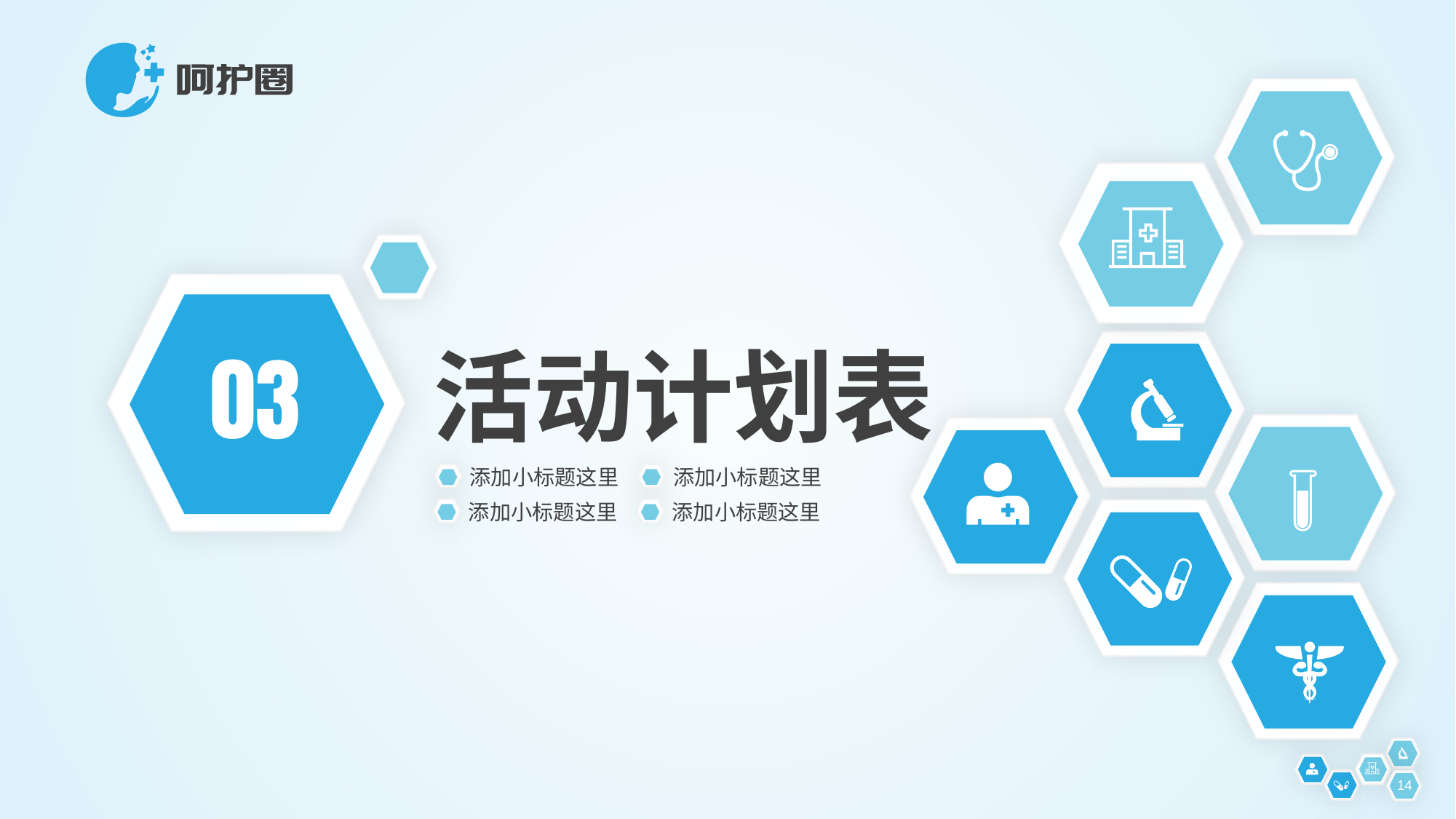

03
活动计划表

添加小标题这里

添加小标题这里

添加小标题这里

添加小标题这里